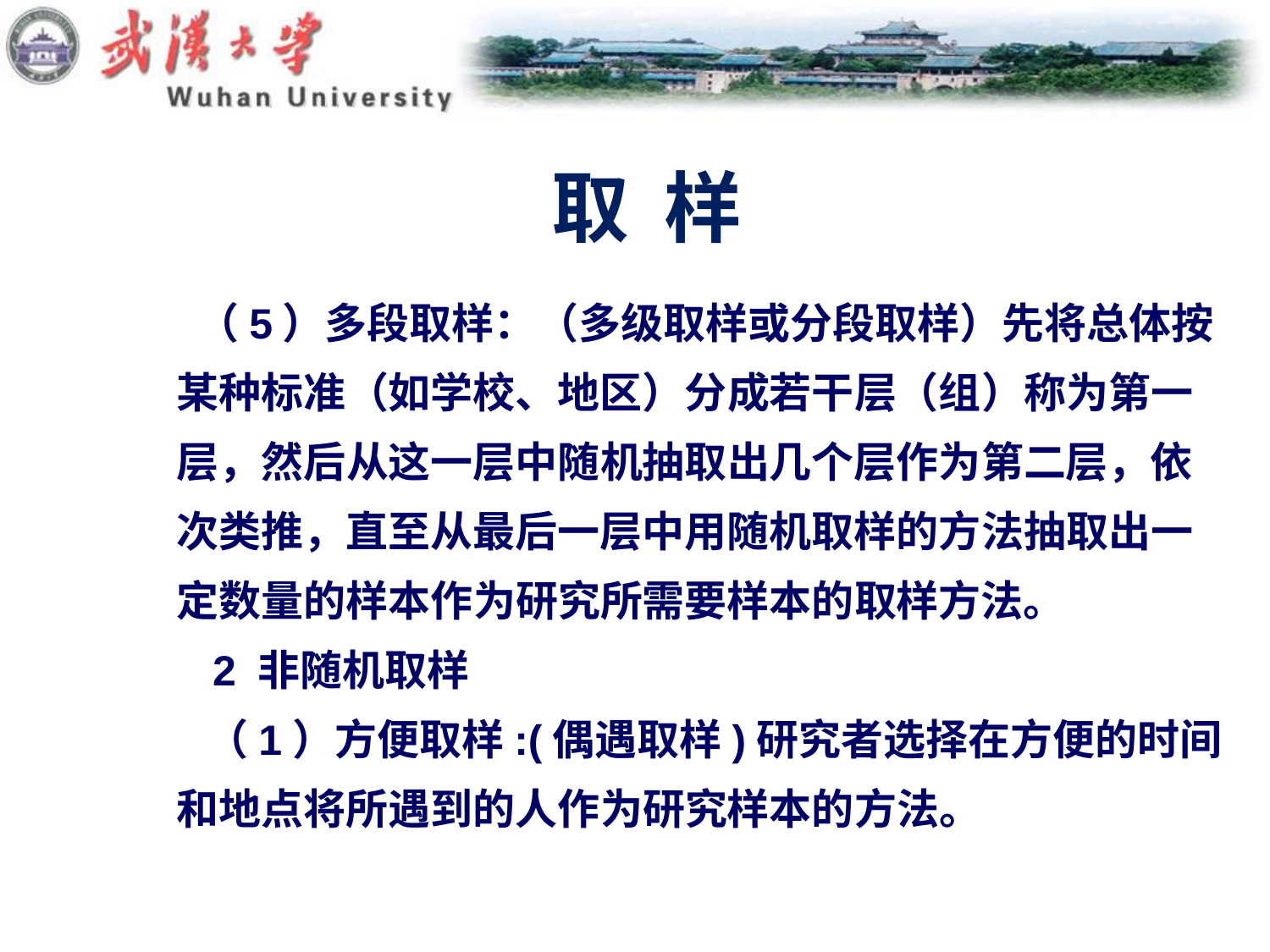

# 取  样
 （5）多段取样：（多级取样或分段取样）先将总体按
某种标准（如学校、地区）分成若干层（组）称为第一
层，然后从这一层中随机抽取出几个层作为第二层，依
次类推，直至从最后一层中用随机取样的方法抽取出一
定数量的样本作为研究所需要样本的取样方法。
   2 非随机取样
  （1）方便取样:(偶遇取样)研究者选择在方便的时间
和地点将所遇到的人作为研究样本的方法。